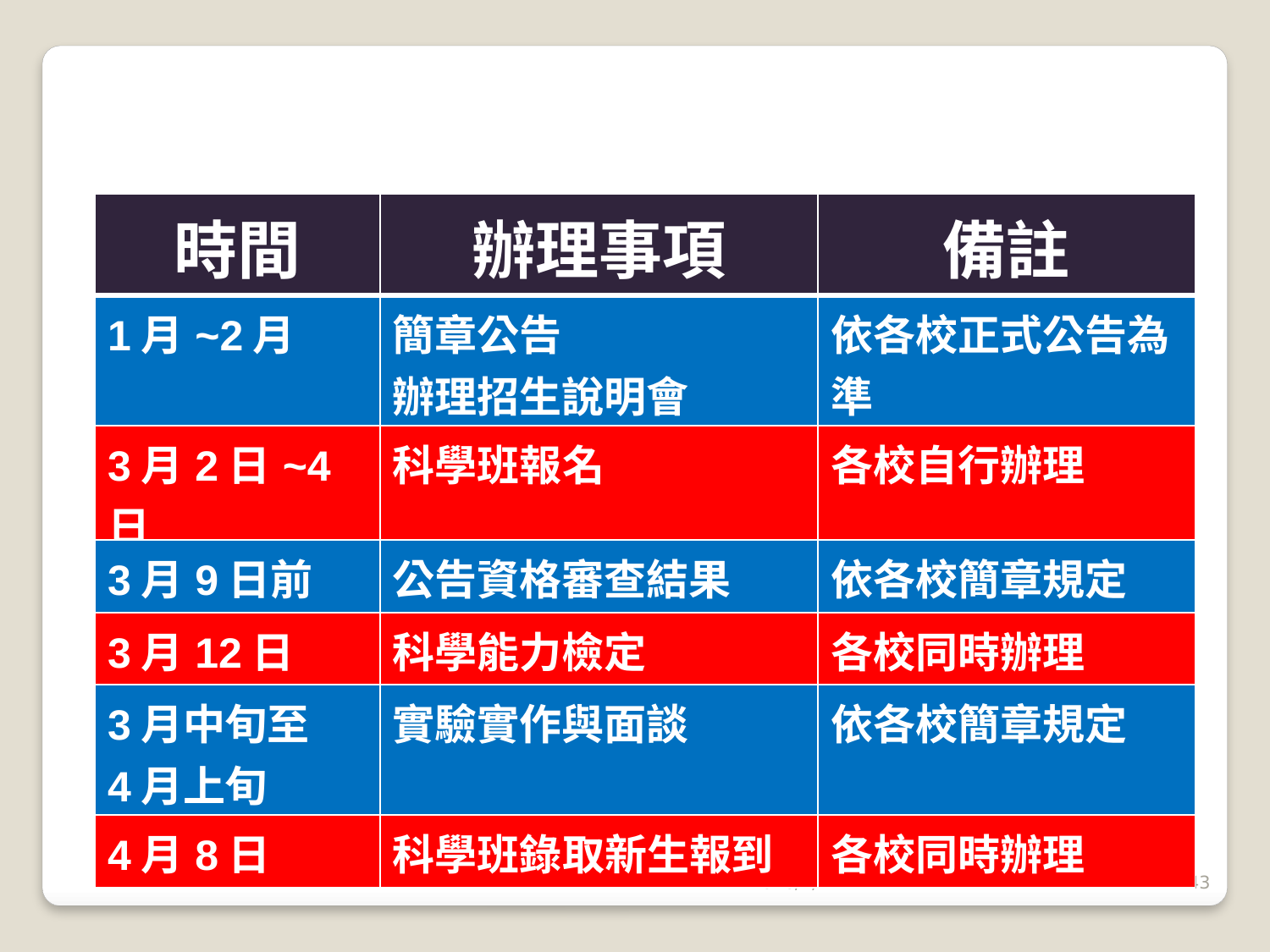

105學年度科學班甄選重要日程
| 時間 | 辦理事項 | 備註 |
| --- | --- | --- |
| 1月~2月 | 簡章公告 辦理招生說明會 | 依各校正式公告為準 |
| 3月2日~4日 | 科學班報名 | 各校自行辦理 |
| 3月9日前 | 公告資格審查結果 | 依各校簡章規定 |
| 3月12日 | 科學能力檢定 | 各校同時辦理 |
| 3月中旬至 4月上旬 | 實驗實作與面談 | 依各校簡章規定 |
| 4月8日 | 科學班錄取新生報到 | 各校同時辦理 |

2016/1/4
43